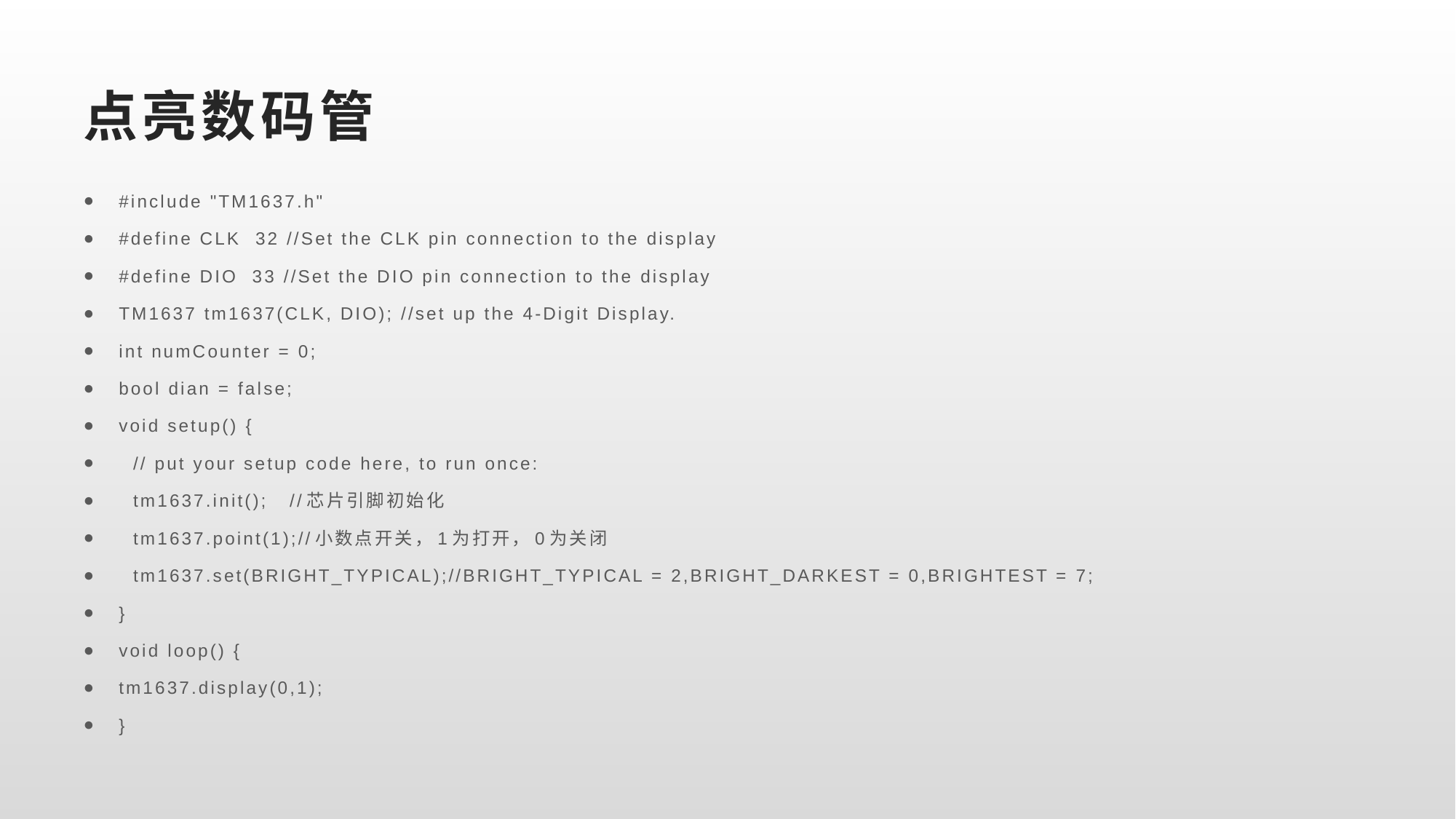

# 点亮数码管
#include "TM1637.h"
#define CLK  32 //Set the CLK pin connection to the display
#define DIO  33 //Set the DIO pin connection to the display
TM1637 tm1637(CLK, DIO); //set up the 4-Digit Display.
int numCounter = 0;
bool dian = false;
void setup() {
  // put your setup code here, to run once:
  tm1637.init();   //芯片引脚初始化
  tm1637.point(1);//小数点开关，1为打开，0为关闭
  tm1637.set(BRIGHT_TYPICAL);//BRIGHT_TYPICAL = 2,BRIGHT_DARKEST = 0,BRIGHTEST = 7;
}
void loop() {
tm1637.display(0,1);
}